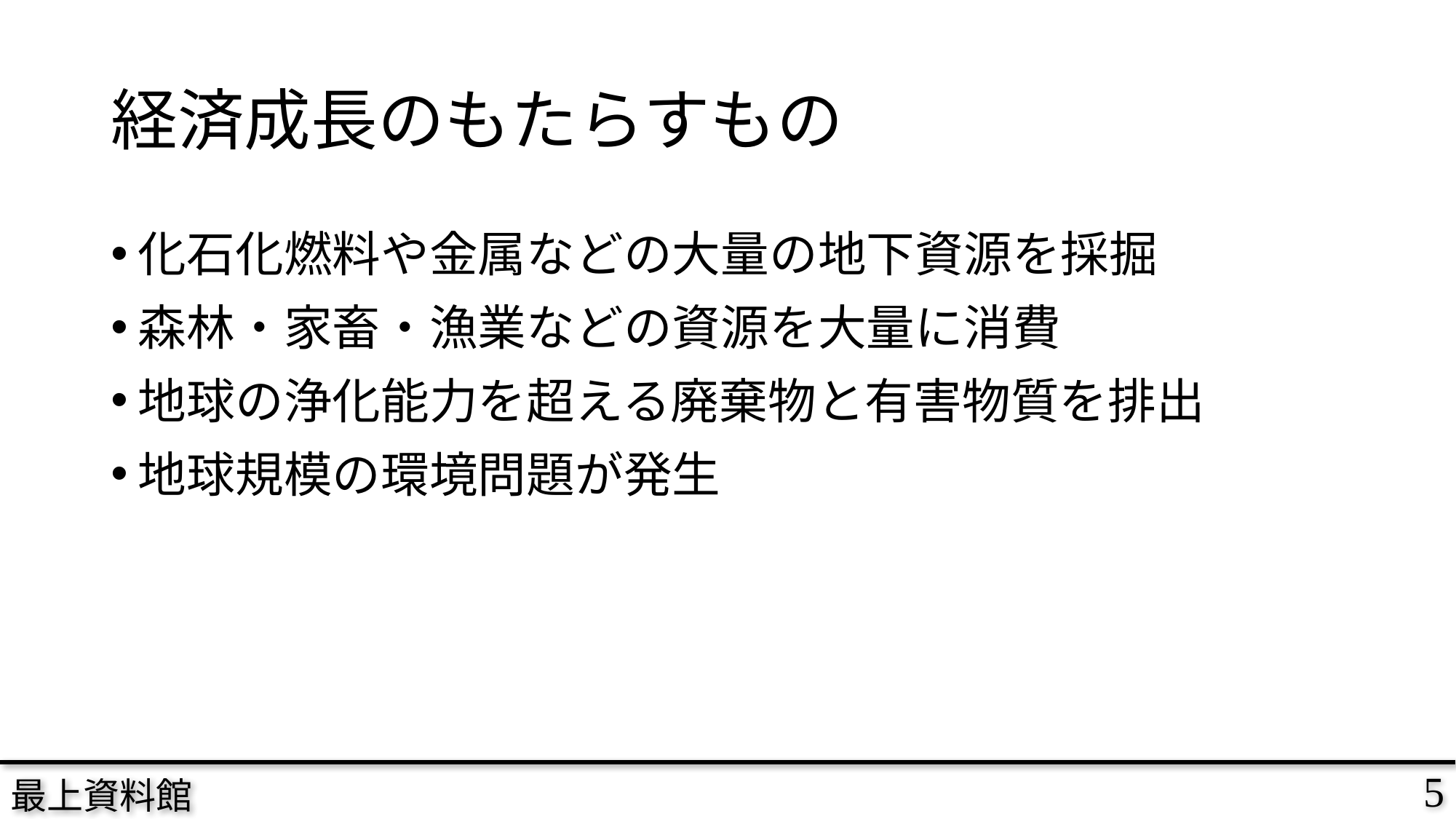

# 経済成長のもたらすもの
化石化燃料や金属などの大量の地下資源を採掘
森林・家畜・漁業などの資源を大量に消費
地球の浄化能力を超える廃棄物と有害物質を排出
地球規模の環境問題が発生